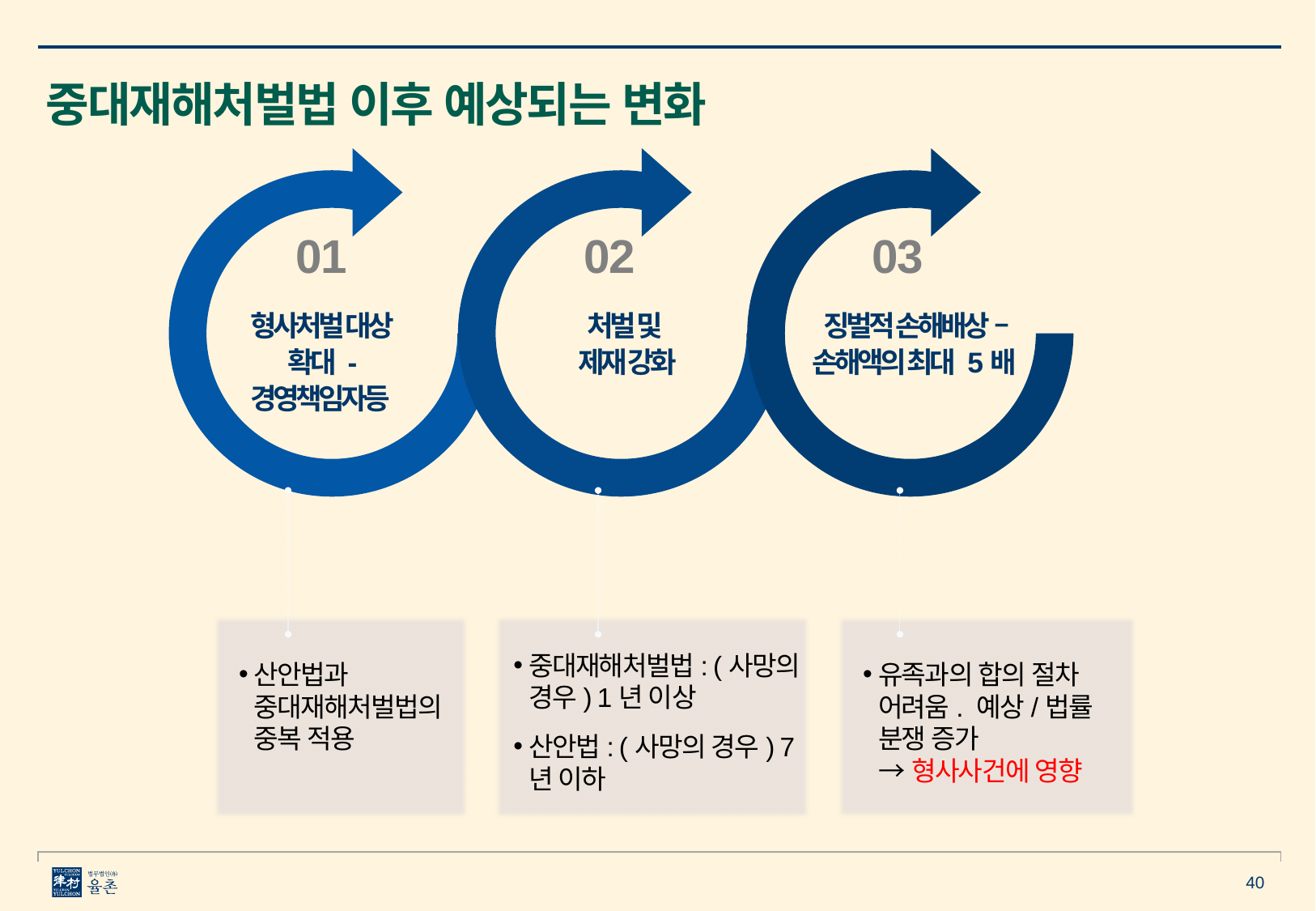

중대재해처벌법 이후 예상되는 변화

01
02
03
형사처벌 대상 확대 - 경영책임자등
처벌 및
제재 강화
징벌적 손해배상 – 손해액의 최대 5배

산안법과 중대재해처벌법의 중복 적용

중대재해처벌법: (사망의 경우) 1년 이상
산안법: (사망의 경우) 7년 이하

유족과의 합의 절차 어려움. 예상/법률 분쟁 증가
→ 형사사건에 영향
40